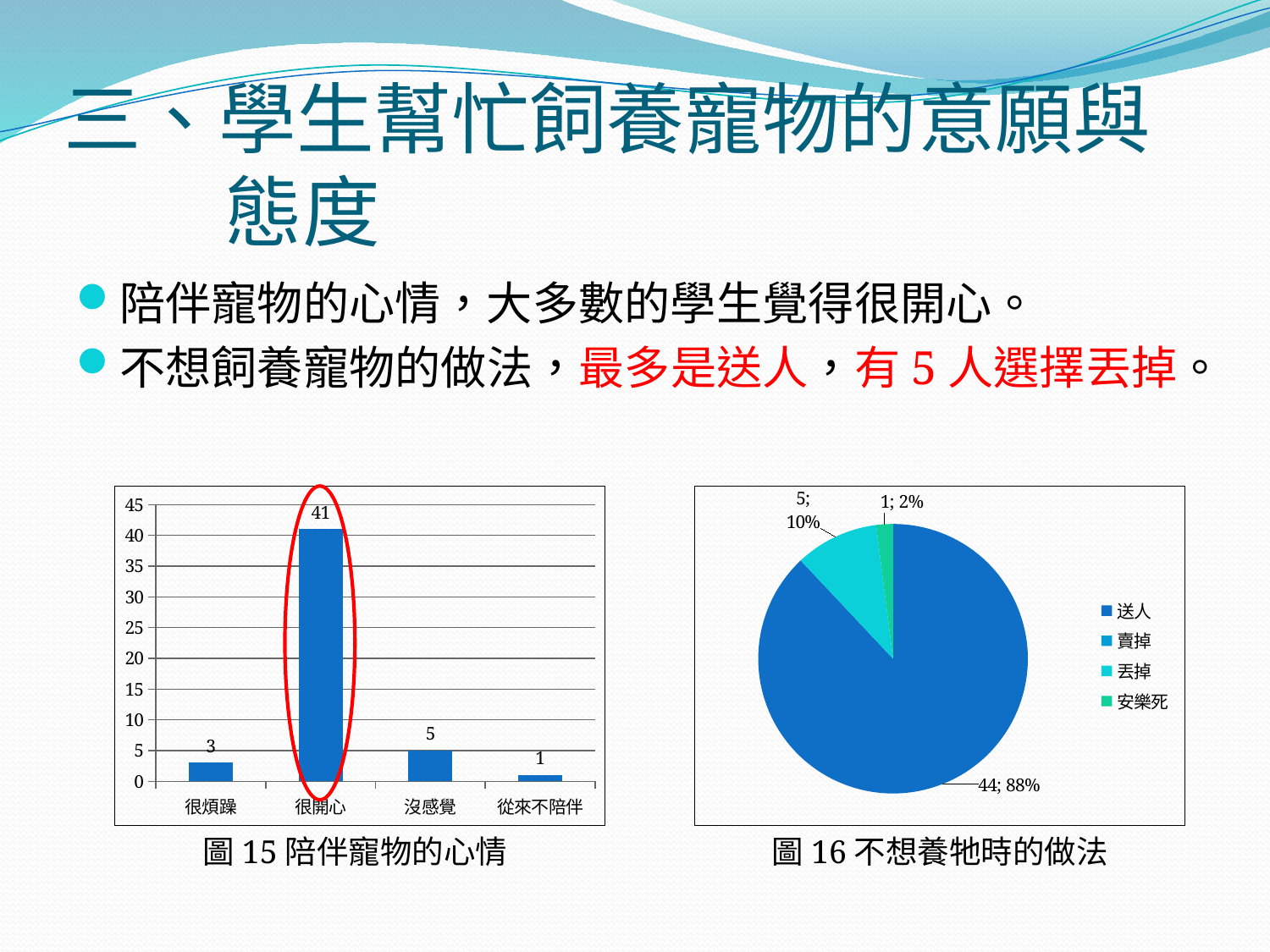

# 三、學生幫忙飼養寵物的意願與態度
陪伴寵物的心情，大多數的學生覺得很開心。
不想飼養寵物的做法，最多是送人，有5人選擇丟掉。

### Chart

| Category | 全部 |
|---|---|
| 很煩躁 | 3.0 |
| 很開心 | 41.0 |
| 沒感覺 | 5.0 |
| 從來不陪伴 | 1.0 |

### Chart

| Category |  |
|---|---|
| 送人 | 44.0 |
| 賣掉 | 0.0 |
| 丟掉 | 5.0 |
| 安樂死 | 1.0 |
圖15陪伴寵物的心情
圖16不想養牠時的做法